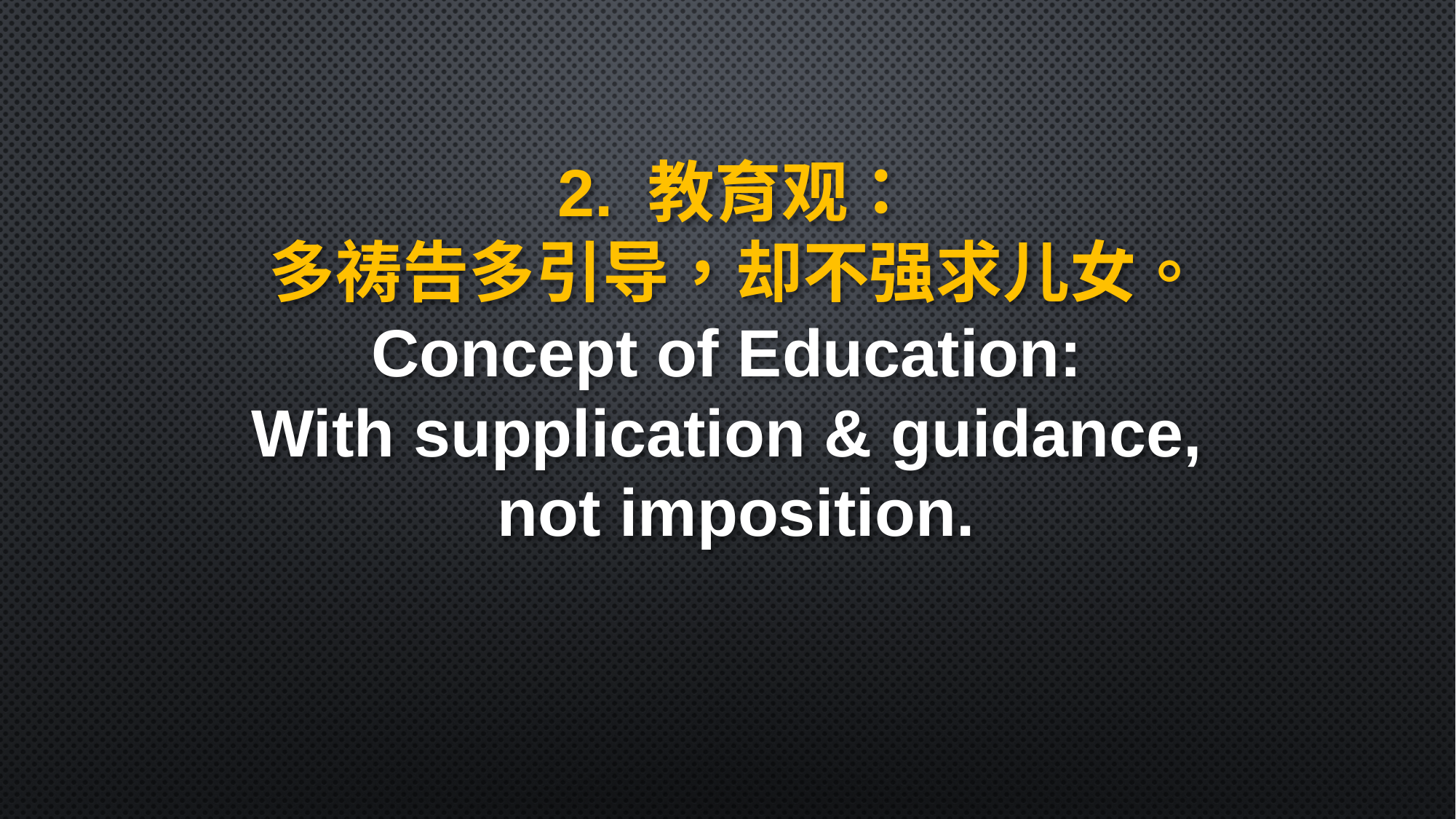

2. 教育观：
多祷告多引导，却不强求儿女。
Concept of Education:
With supplication & guidance,
not imposition.